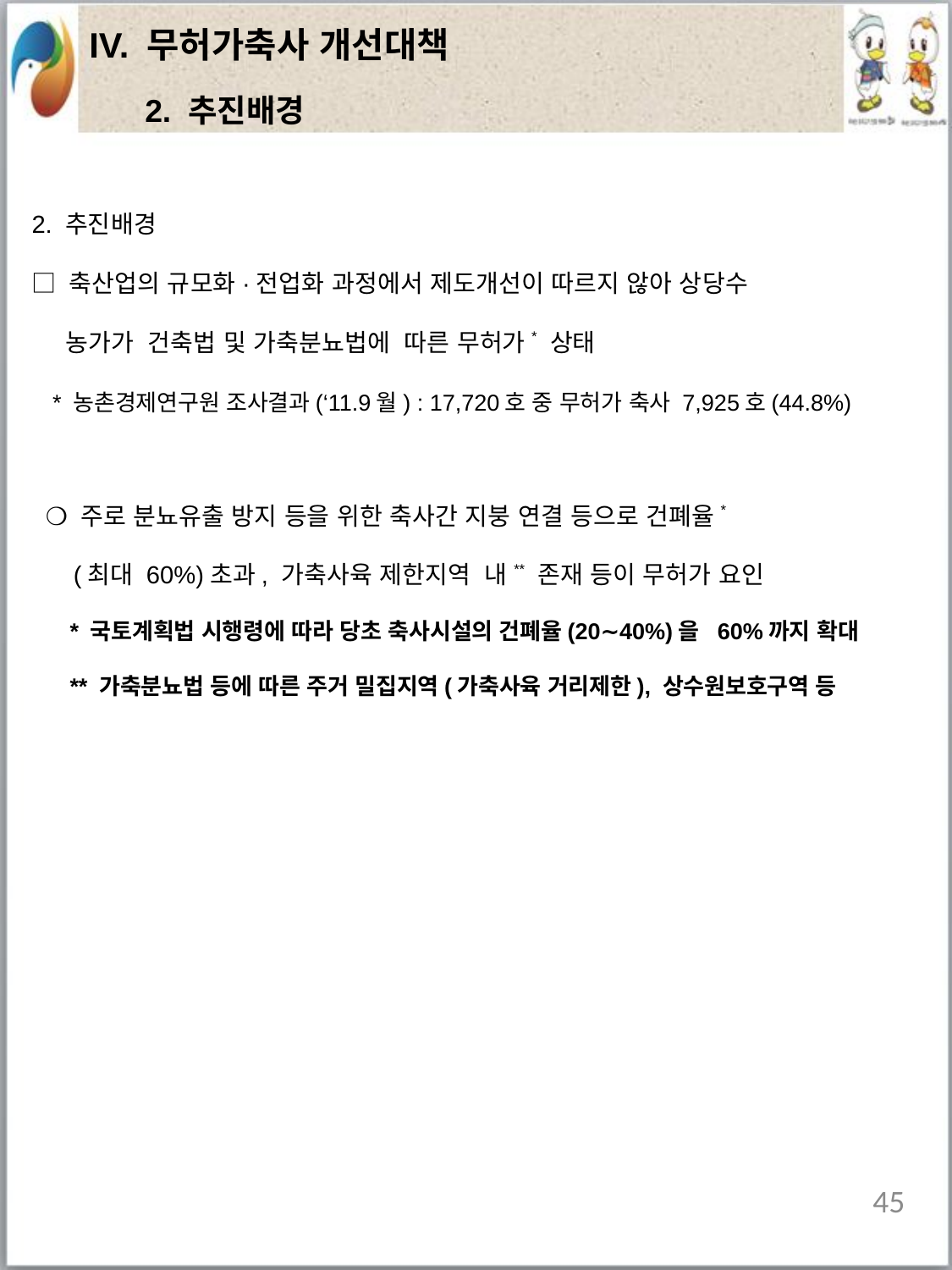

| IV. 무허가축사 개선대책 |
| --- |
2. 추진배경

2. 추진배경
□ 축산업의 규모화·전업화 과정에서 제도개선이 따르지 않아 상당수
    농가가  건축법 및 가축분뇨법에  따른 무허가* 상태
   * 농촌경제연구원 조사결과(‘11.9월) : 17,720호 중 무허가 축사 7,925호(44.8%)

  ❍ 주로 분뇨유출 방지 등을 위한 축사간 지붕 연결 등으로 건폐율*
      (최대 60%)초과, 가축사육 제한지역  내** 존재 등이 무허가 요인
      * 국토계획법 시행령에 따라 당초 축사시설의 건폐율(20∼40%)을  60%까지 확대
      ** 가축분뇨법 등에 따른 주거 밀집지역(가축사육 거리제한), 상수원보호구역 등
45